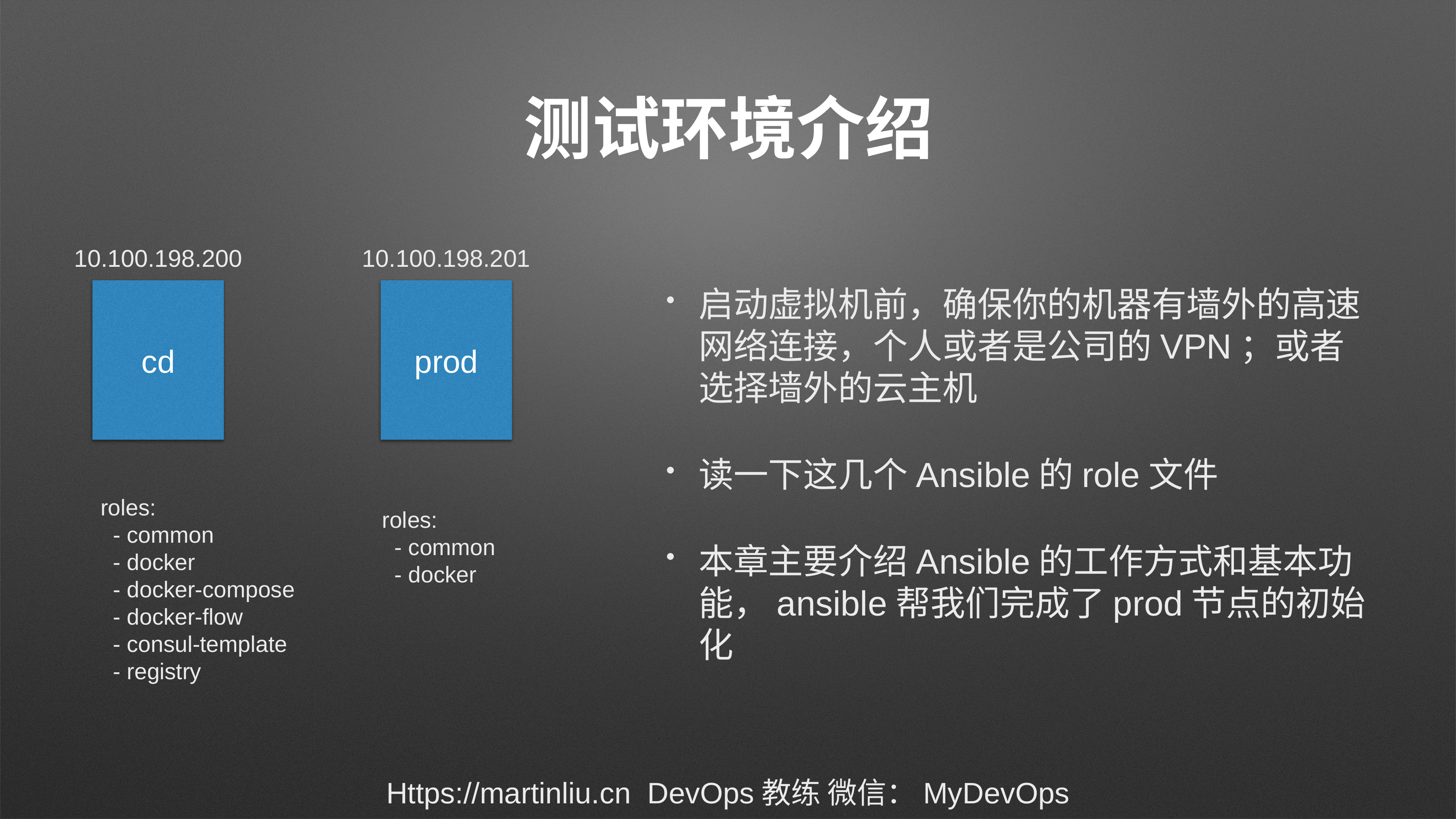

# 测试环境介绍
启动虚拟机前，确保你的机器有墙外的高速网络连接，个人或者是公司的VPN；或者选择墙外的云主机
读一下这几个Ansible的role文件
本章主要介绍Ansible的工作方式和基本功能，ansible帮我们完成了prod节点的初始化
10.100.198.200
10.100.198.201
cd
prod
  roles:
    - common
    - docker
    - docker-compose
    - docker-flow
    - consul-template
    - registry
  roles:
    - common
    - docker